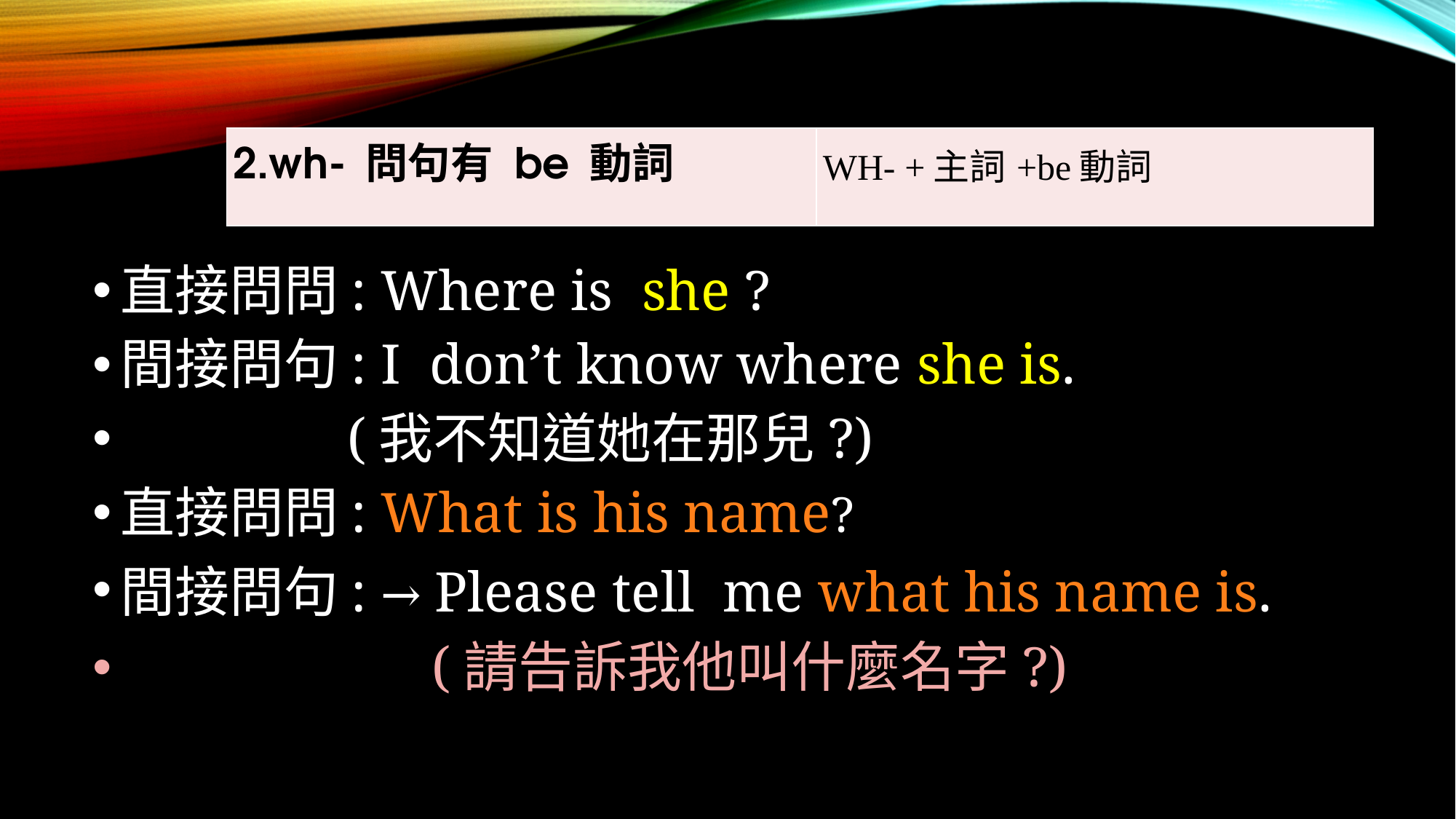

| 2.wh- 問句有 be 動詞 | WH- +主詞+be動詞 |
| --- | --- |

直接問問: Where is  she ?
間接問句: I  don’t know where she is.
                (我不知道她在那兒?)
直接問問: What is his name?
間接問句: → Please tell  me what his name is.
                      (請告訴我他叫什麼名字?)